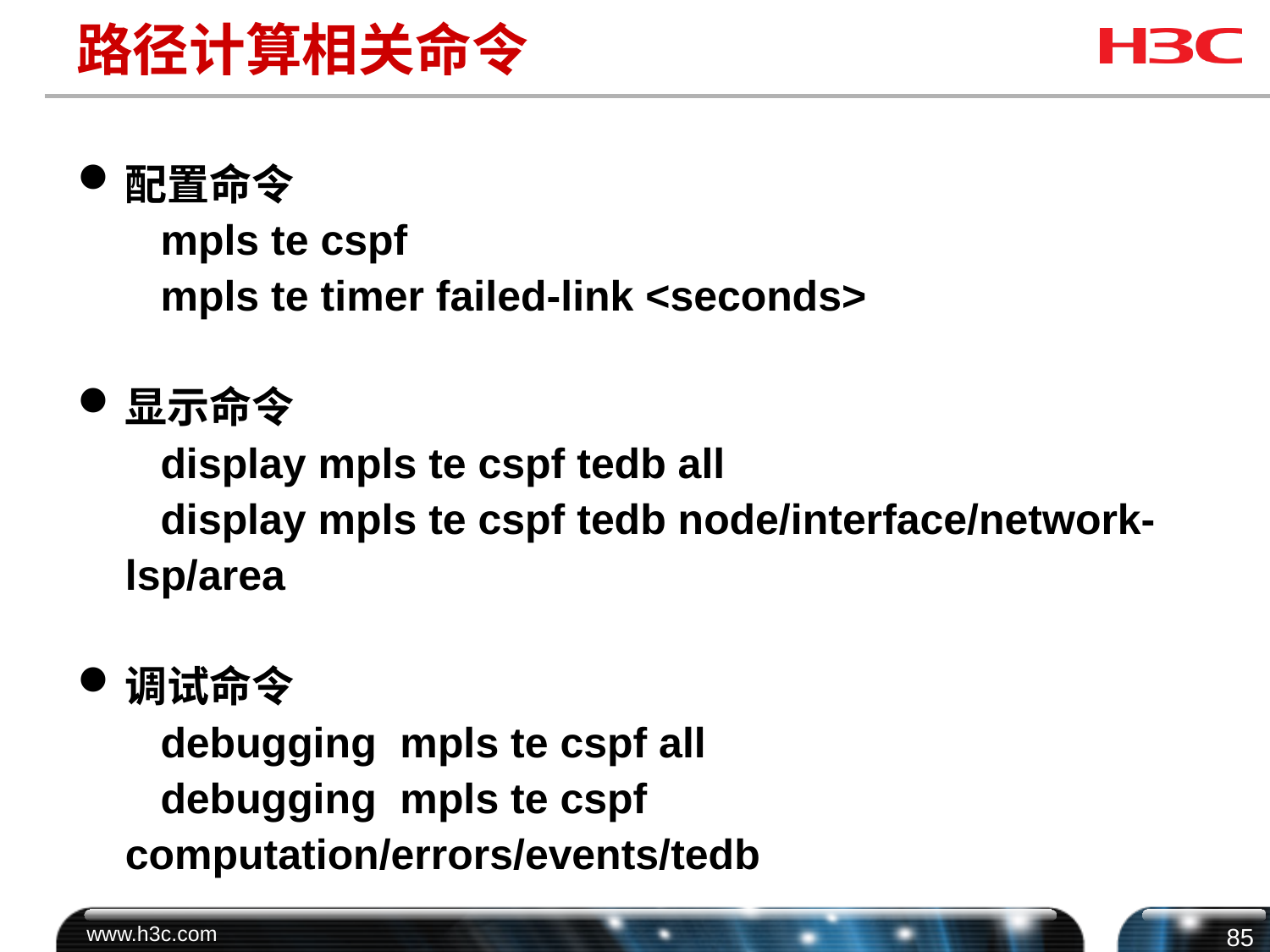

# 路径计算相关命令
配置命令
       mpls te cspf
       mpls te timer failed-link <seconds>

显示命令
       display mpls te cspf tedb all
       display mpls te cspf tedb node/interface/network-lsp/area

调试命令
       debugging  mpls te cspf all
       debugging  mpls te cspf     computation/errors/events/tedb